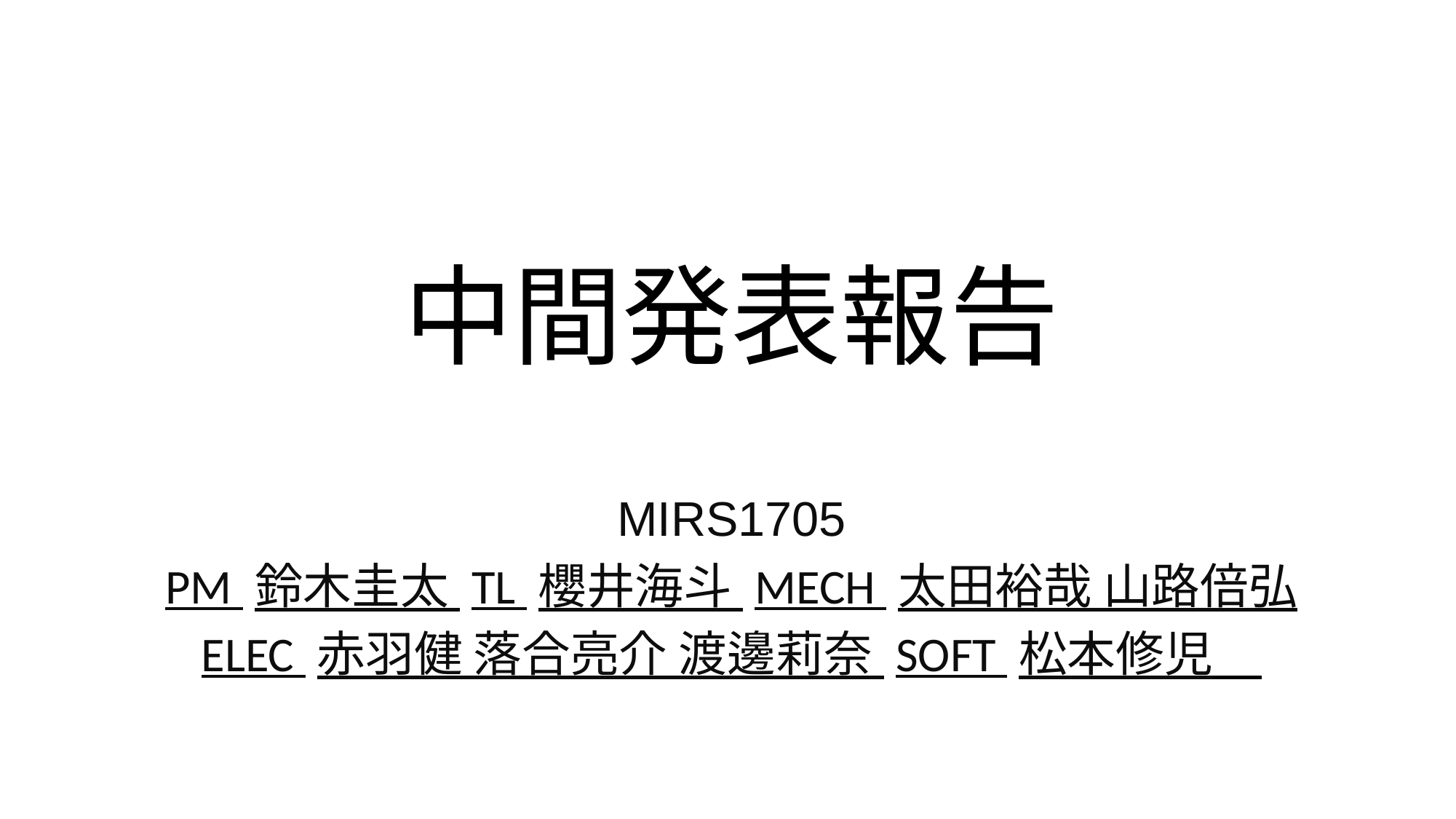

# 中間発表報告
MIRS1705
PM 鈴木圭太 TL 櫻井海斗 MECH 太田裕哉 山路倍弘
ELEC 赤羽健 落合亮介 渡邊莉奈 SOFT 松本修児